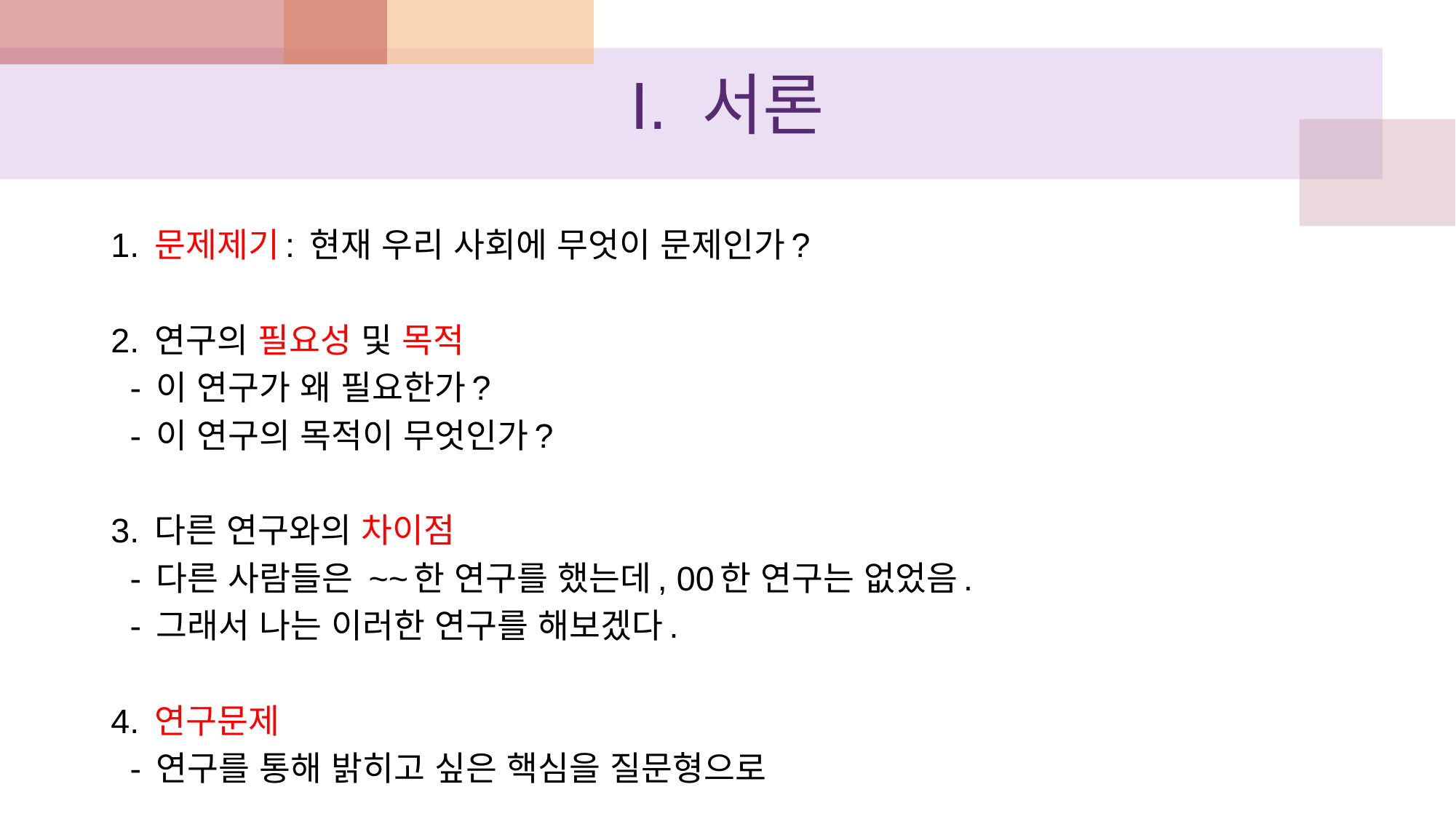

# I. 서론
1. 문제제기: 현재 우리 사회에 무엇이 문제인가?

2. 연구의 필요성 및 목적
  - 이 연구가 왜 필요한가?
  - 이 연구의 목적이 무엇인가?

3. 다른 연구와의 차이점
  - 다른 사람들은 ~~한 연구를 했는데, 00한 연구는 없었음.
  - 그래서 나는 이러한 연구를 해보겠다.

4. 연구문제
  - 연구를 통해 밝히고 싶은 핵심을 질문형으로